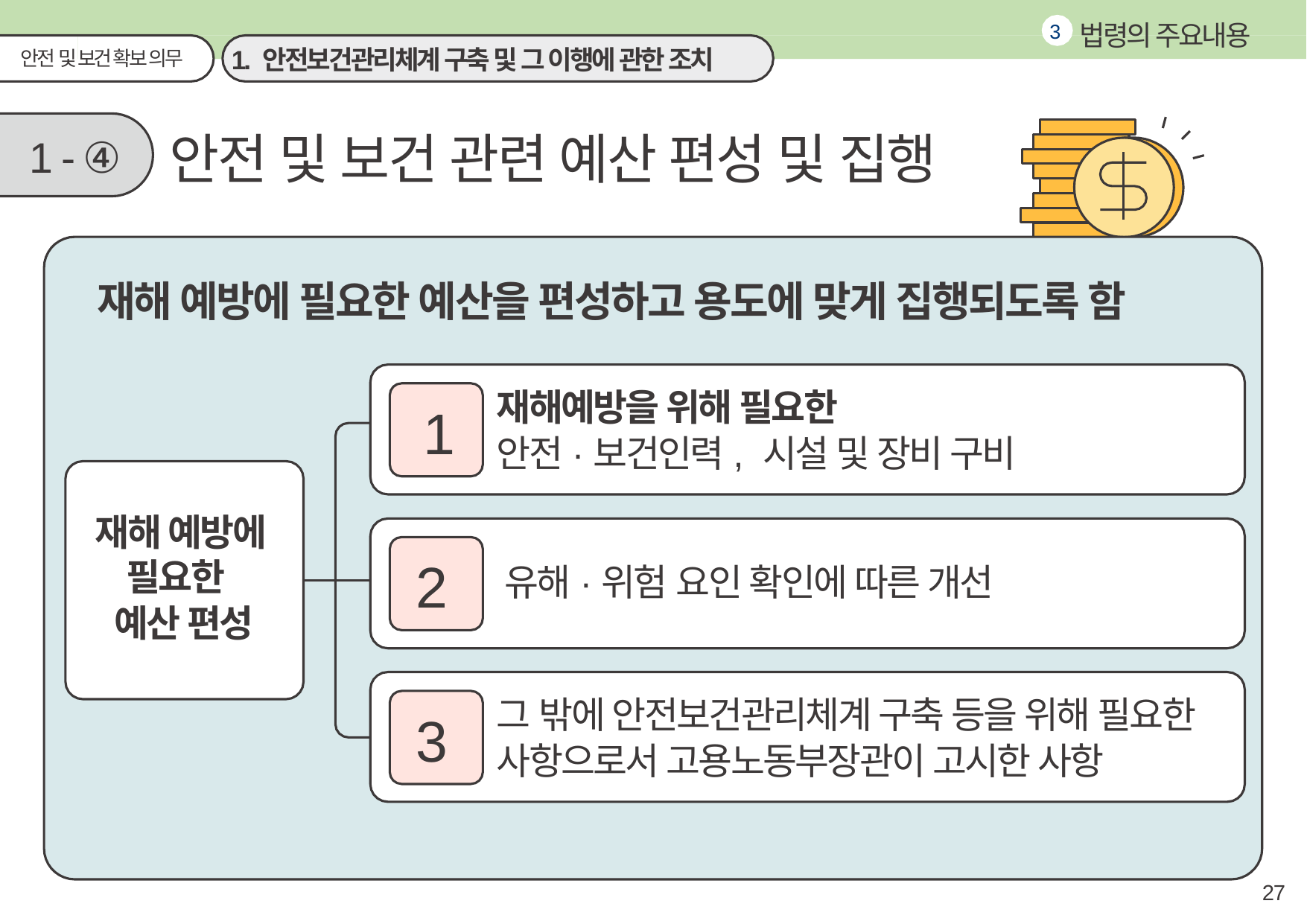

법령의 주요내용
3

1. 안전보건관리체계 구축 및 그 이행에 관한 조치
안전 및 보건 확보 의무

안전 및 보건 관련 예산 편성 및 집행
1 - ④

재해 예방에 필요한 예산을 편성하고 용도에 맞게 집행되도록 함

재해예방을 위해 필요한
안전·보건인력, 시설 및 장비 구비

1

재해 예방에  필요한
예산 편성

2
유해·위험 요인 확인에 따른 개선

그 밖에 안전보건관리체계 구축 등을 위해 필요한 사항으로서 고용노동부장관이 고시한 사항

3
27